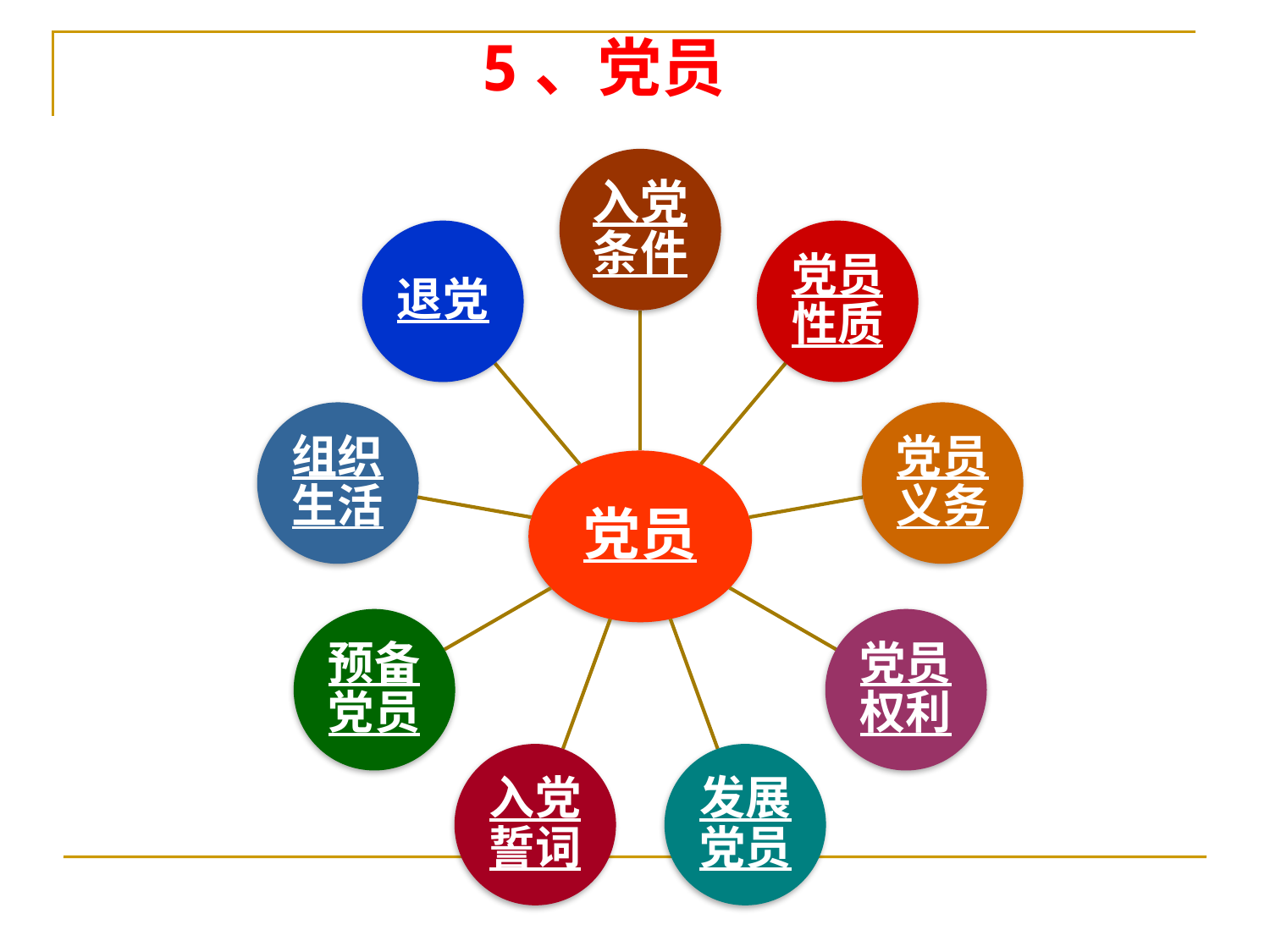

# 5、党员
党员

入党条件

党员性质

党员义务

党员权利

发展党员

入党誓词

预备党员

组织生活

退党